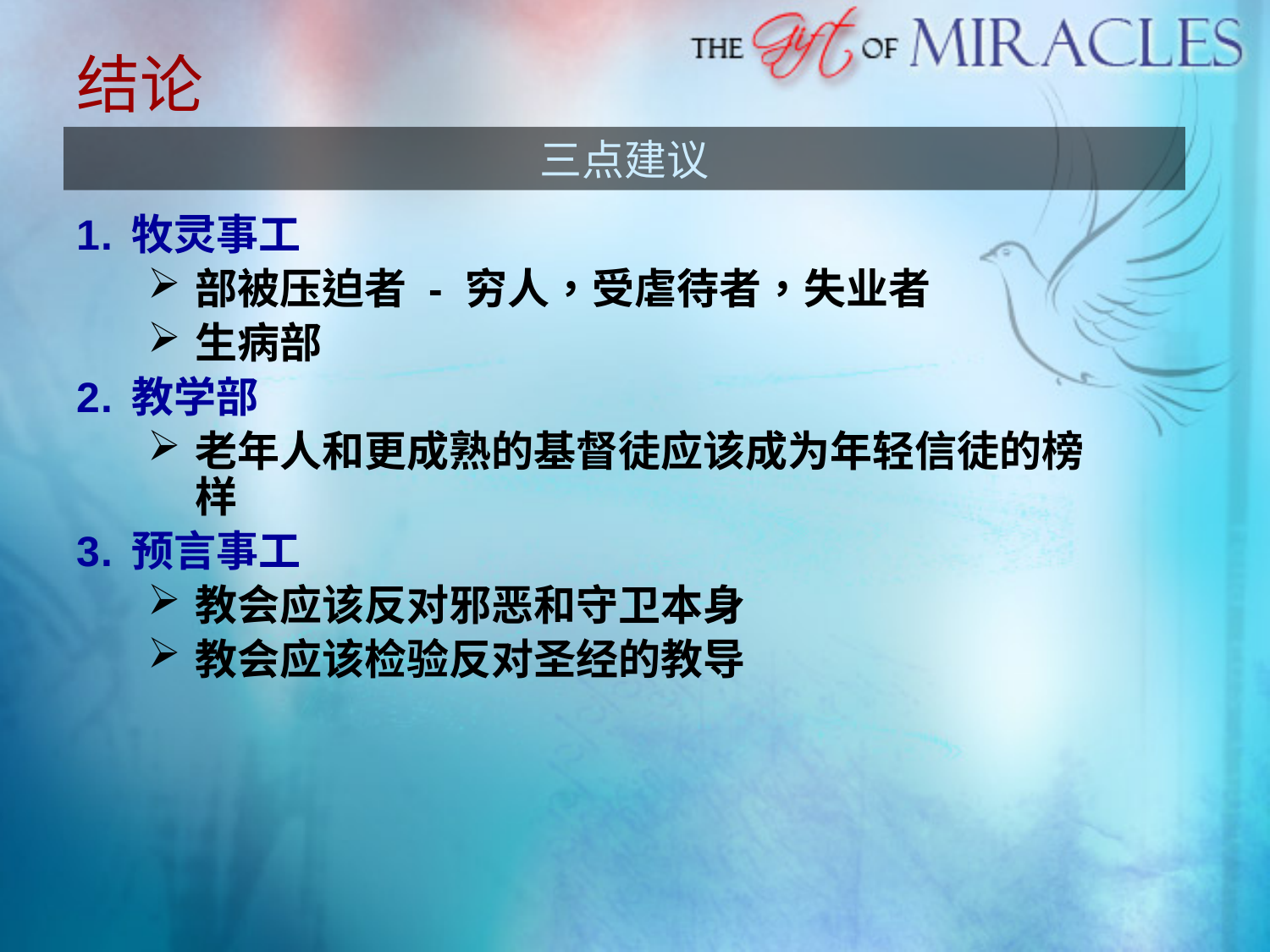

# 结论
三点建议
牧灵事工
部被压迫者 - 穷人，受虐待者，失业者
生病部
教学部
老年人和更成熟的基督徒应该成为年轻信徒的榜样
预言事工
教会应该反对邪恶和守卫本身
教会应该检验反对圣经的教导